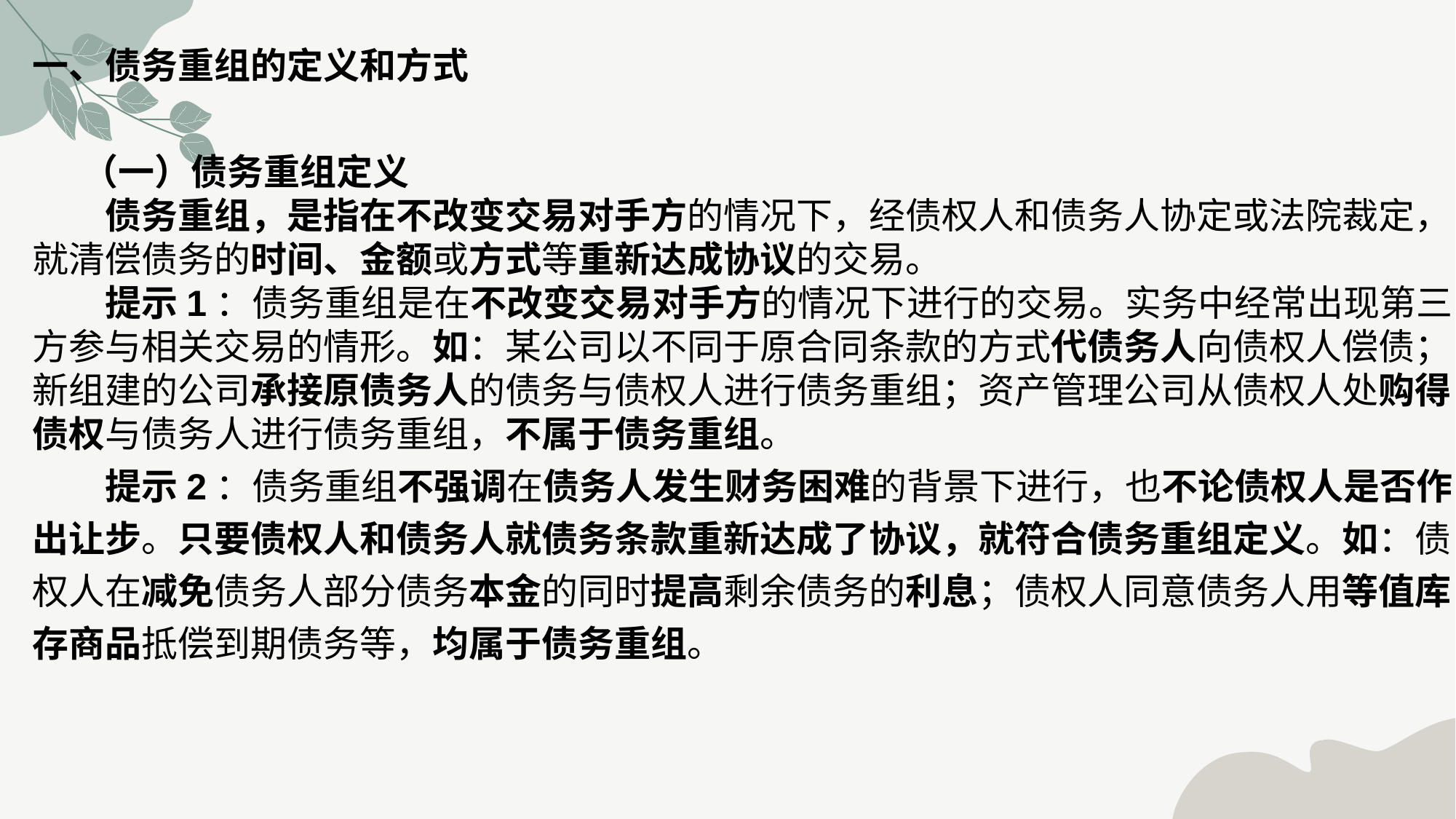

一、债务重组的定义和方式
     （一）债务重组定义　　债务重组，是指在不改变交易对手方的情况下，经债权人和债务人协定或法院裁定，就清偿债务的时间、金额或方式等重新达成协议的交易。　　提示1：债务重组是在不改变交易对手方的情况下进行的交易。实务中经常出现第三方参与相关交易的情形。如：某公司以不同于原合同条款的方式代债务人向债权人偿债；新组建的公司承接原债务人的债务与债权人进行债务重组；资产管理公司从债权人处购得债权与债务人进行债务重组，不属于债务重组。　　提示2：债务重组不强调在债务人发生财务困难的背景下进行，也不论债权人是否作出让步。只要债权人和债务人就债务条款重新达成了协议，就符合债务重组定义。如：债权人在减免债务人部分债务本金的同时提高剩余债务的利息；债权人同意债务人用等值库存商品抵偿到期债务等，均属于债务重组。